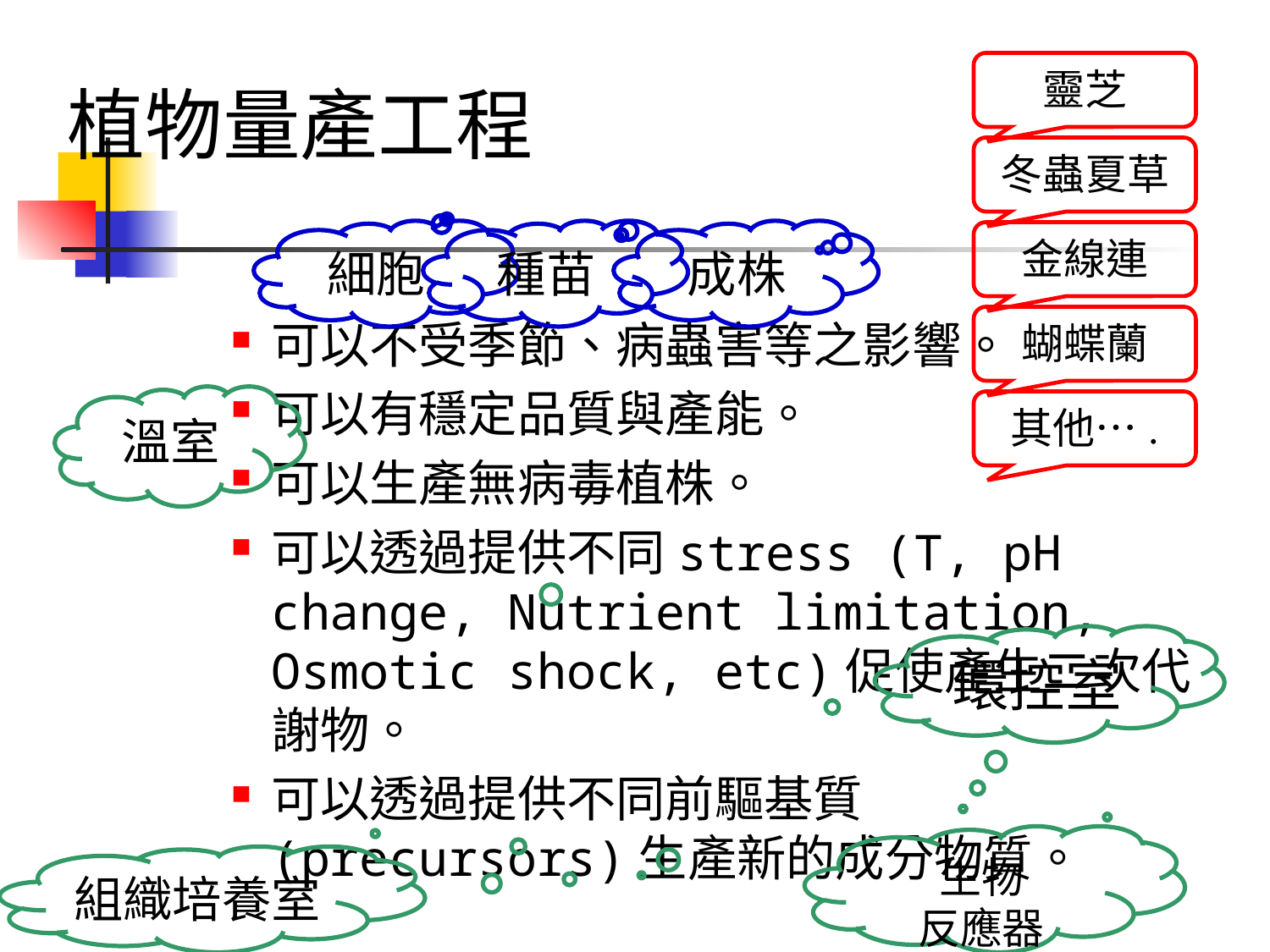

靈芝
# 植物量產工程
冬蟲夏草
細胞
種苗
成株
金線連
蝴蝶蘭
可以不受季節、病蟲害等之影響。
可以有穩定品質與產能。
可以生產無病毒植株。
可以透過提供不同stress (T, pH change, Nutrient limitation, Osmotic shock, etc)促使產生二次代謝物。
可以透過提供不同前驅基質(precursors)生產新的成分物質。
溫室
其他….
環控室
生物
反應器
組織培養室